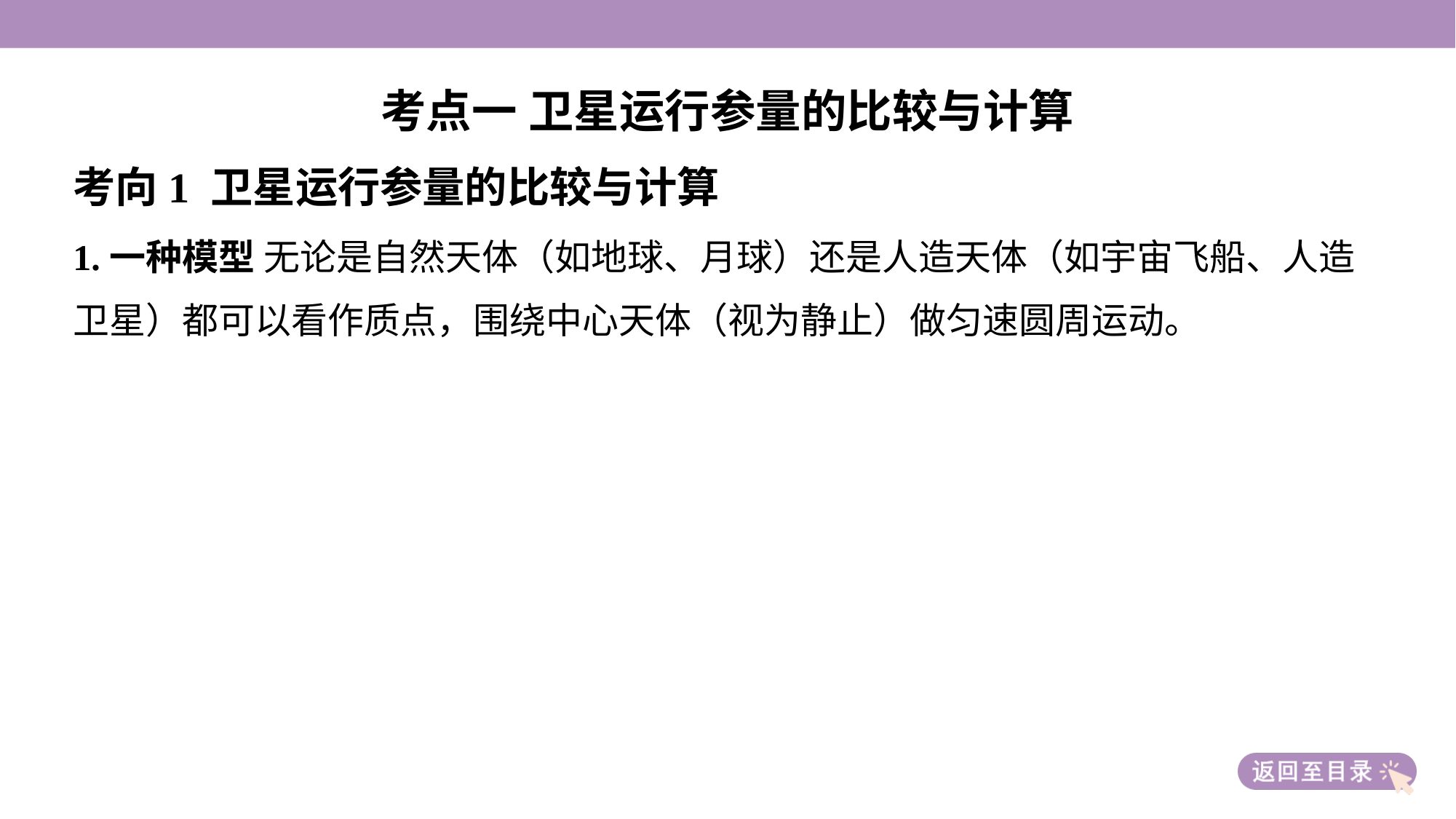

考点一 卫星运行参量的比较与计算
考向1 卫星运行参量的比较与计算
1.一种模型 无论是自然天体（如地球、月球）还是人造天体（如宇宙飞船、人造
卫星）都可以看作质点，围绕中心天体（视为静止）做匀速圆周运动。